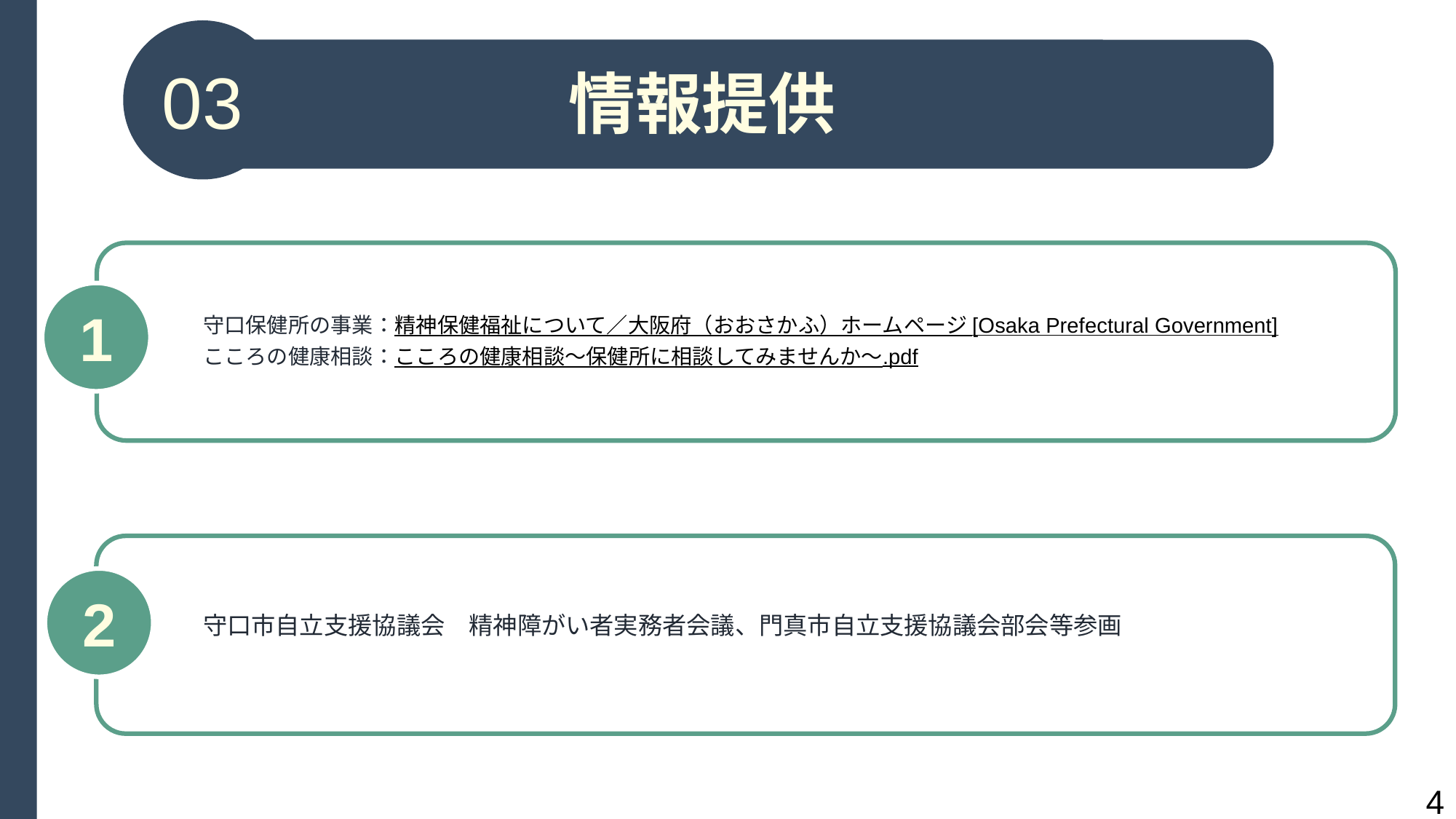

03

情報提供

1
守口保健所の事業：精神保健福祉について／大阪府（おおさかふ）ホームページ [Osaka Prefectural Government]
こころの健康相談：こころの健康相談～保健所に相談してみませんか～.pdf

2

守口市自立支援協議会　精神障がい者実務者会議、門真市自立支援協議会部会等参画